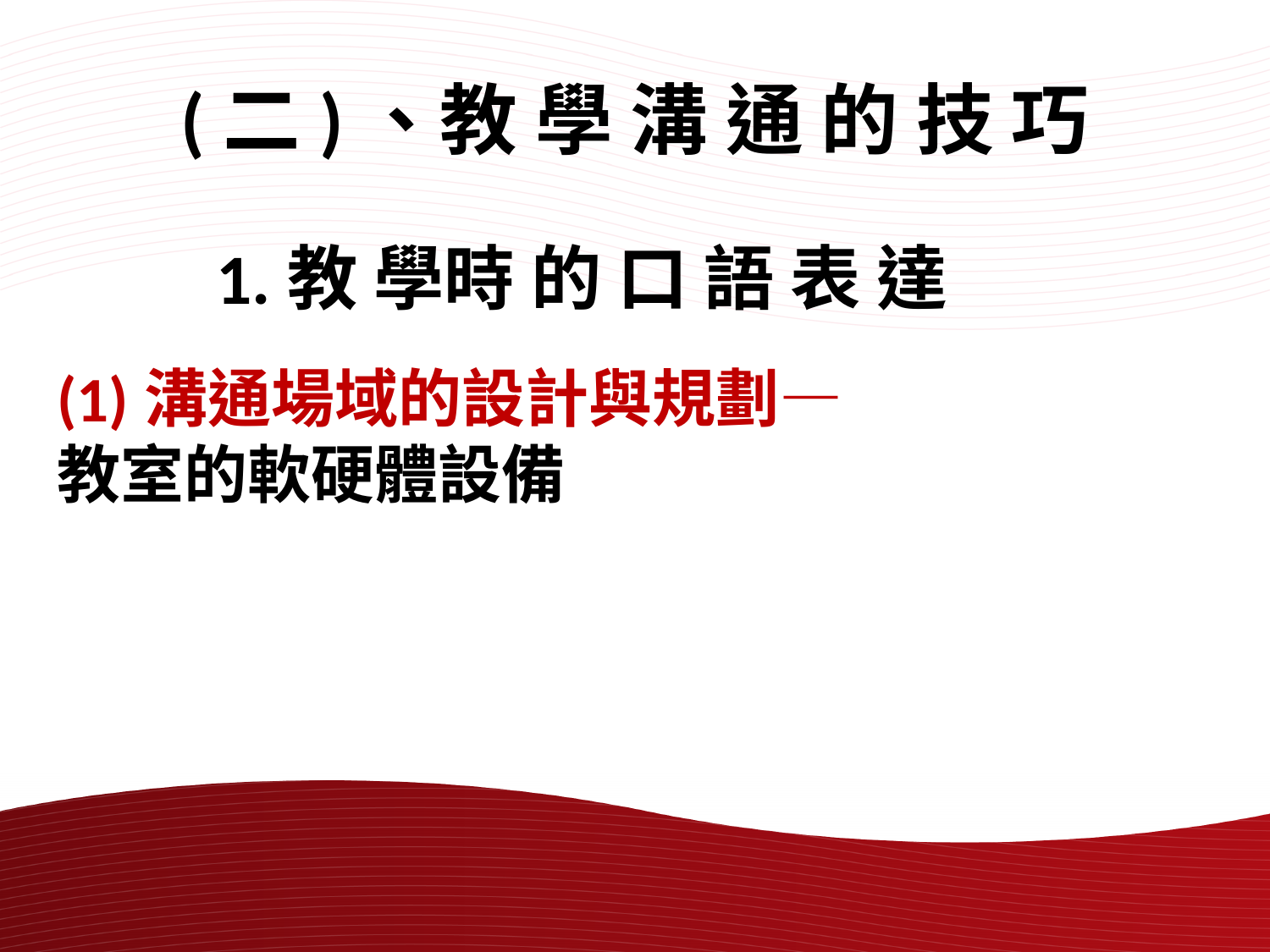

# (二)、教 學 溝 通 的 技 巧
(1)溝通場域的設計與規劃—
教室的軟硬體設備

1.教 學時 的 口 語 表 達